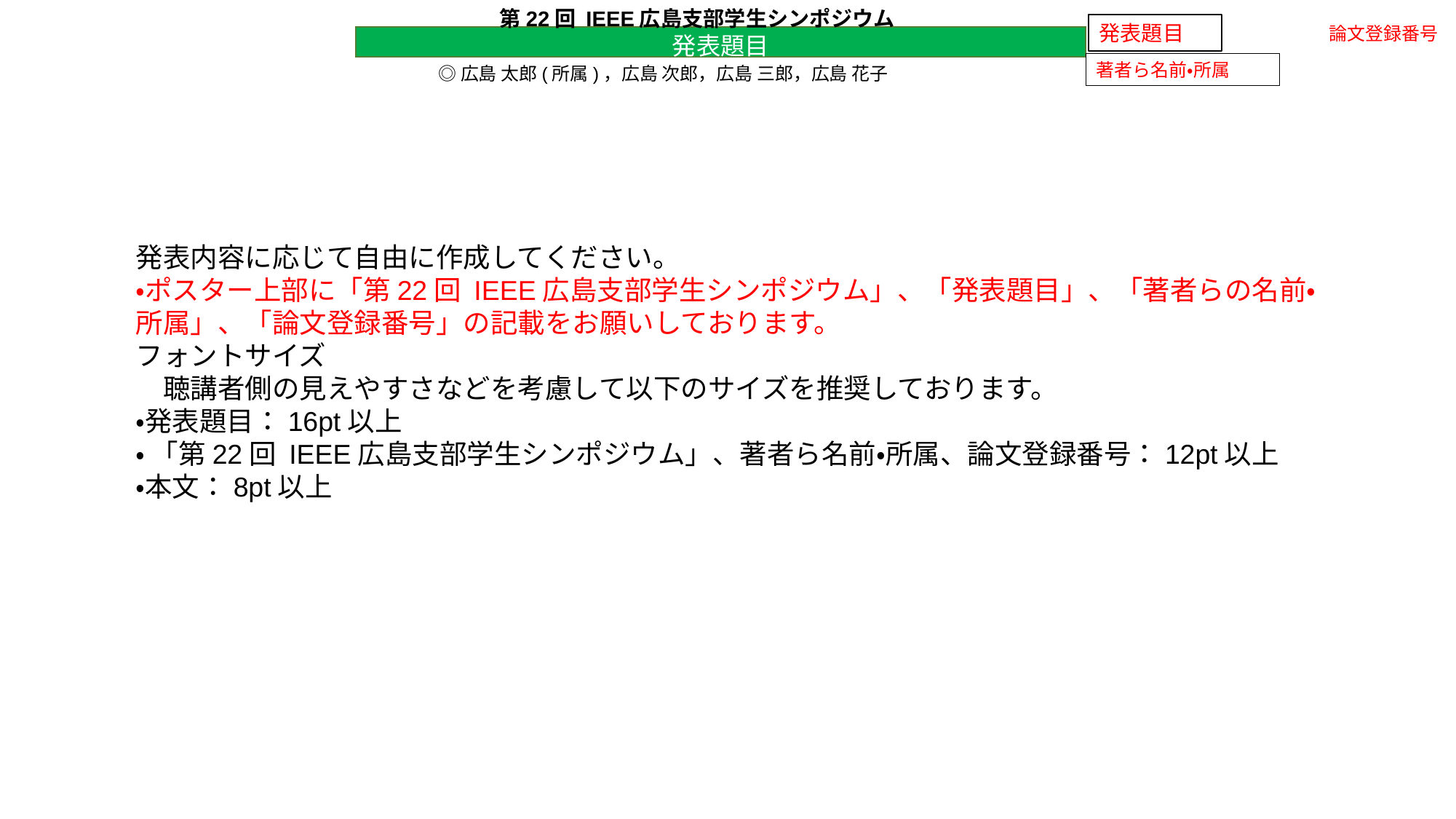

第22回 IEEE広島支部学生シンポジウム
発表題目
論文登録番号
発表題目

著者ら名前・所属
◎広島 太郎(所属)，広島 次郎，広島 三郎，広島 花子
発表内容に応じて自由に作成してください。
・ポスター上部に「第22回 IEEE広島支部学生シンポジウム」、「発表題目」、「著者らの名前・所属」、「論文登録番号」の記載をお願いしております。
フォントサイズ
　聴講者側の見えやすさなどを考慮して以下のサイズを推奨しております。
・発表題目：16pt以上
・ 「第22回 IEEE広島支部学生シンポジウム」、著者ら名前・所属、論文登録番号：12pt以上
・本文：8pt以上